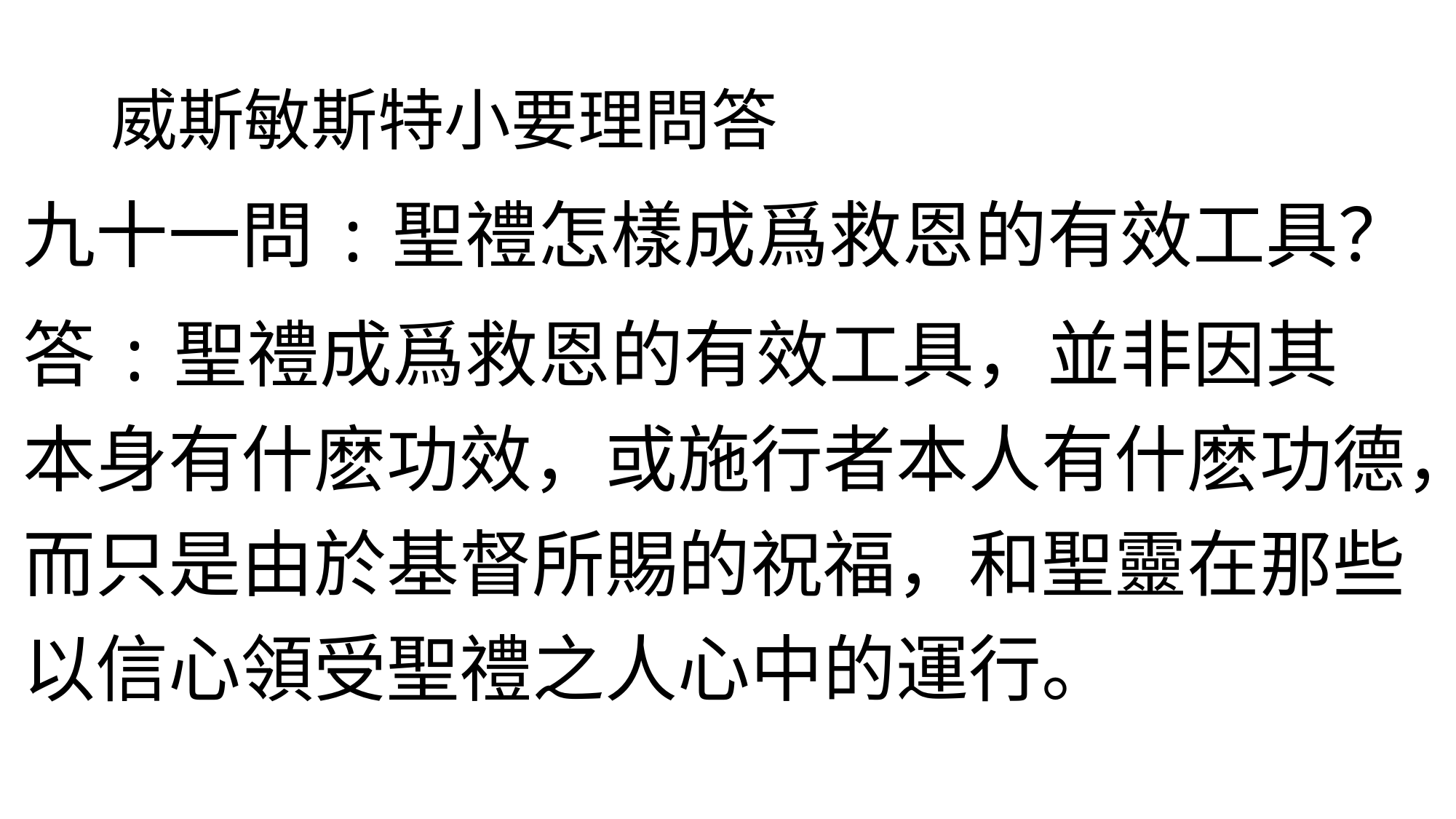

# 威斯敏斯特小要理問答
九十一問:聖禮怎樣成爲救恩的有效工具？
答:聖禮成爲救恩的有效工具，並非因其本身有什麽功效，或施行者本人有什麽功德，而只是由於基督所賜的祝福，和聖靈在那些以信心領受聖禮之人心中的運行。